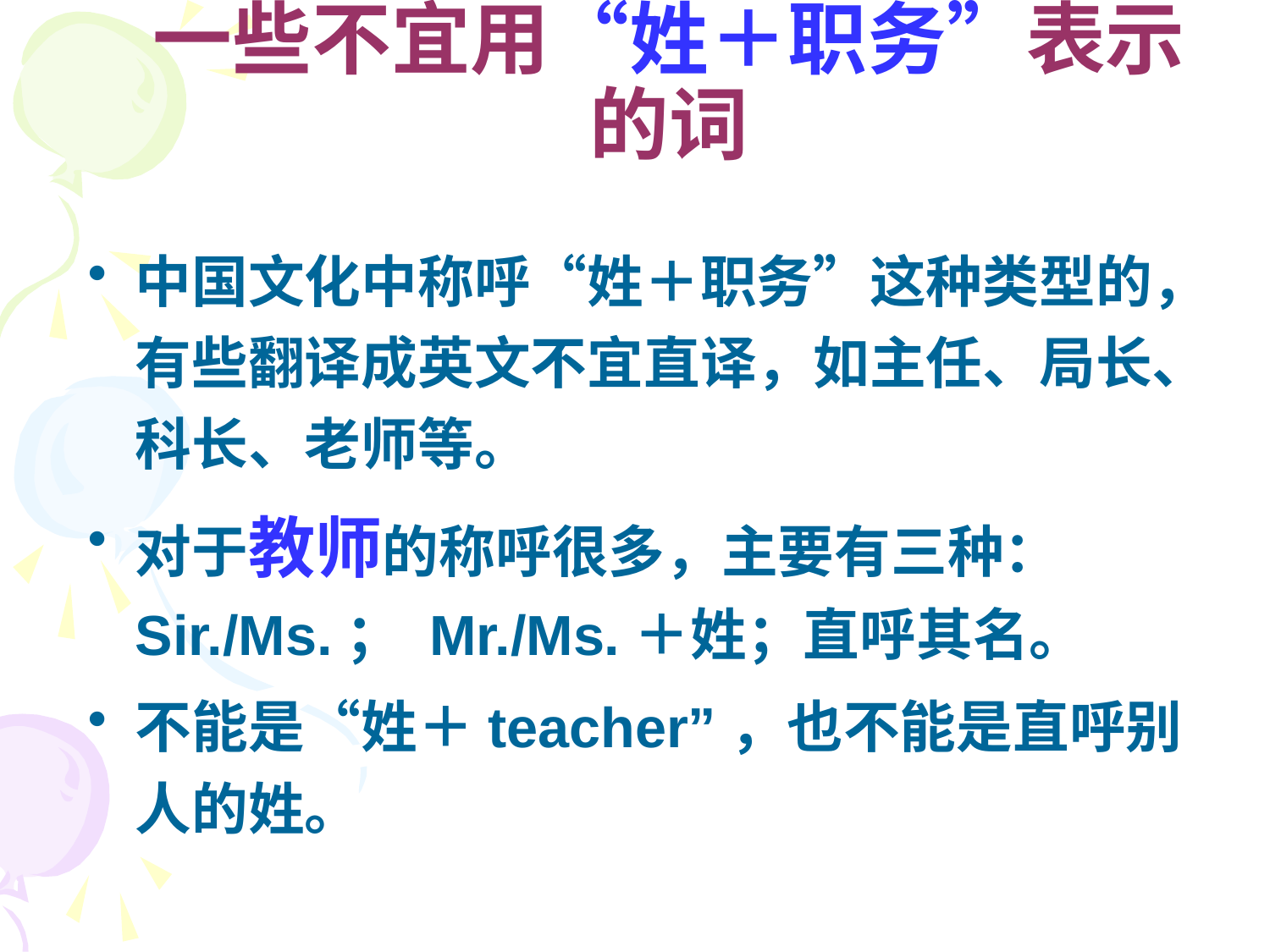

# 一些不宜用“姓＋职务”表示 的词
中国文化中称呼“姓＋职务”这种类型的，有些翻译成英文不宜直译，如主任、局长、科长、老师等。
对于教师的称呼很多，主要有三种： Sir./Ms.； Mr./Ms.＋姓；直呼其名。
不能是“姓＋teacher”，也不能是直呼别人的姓。